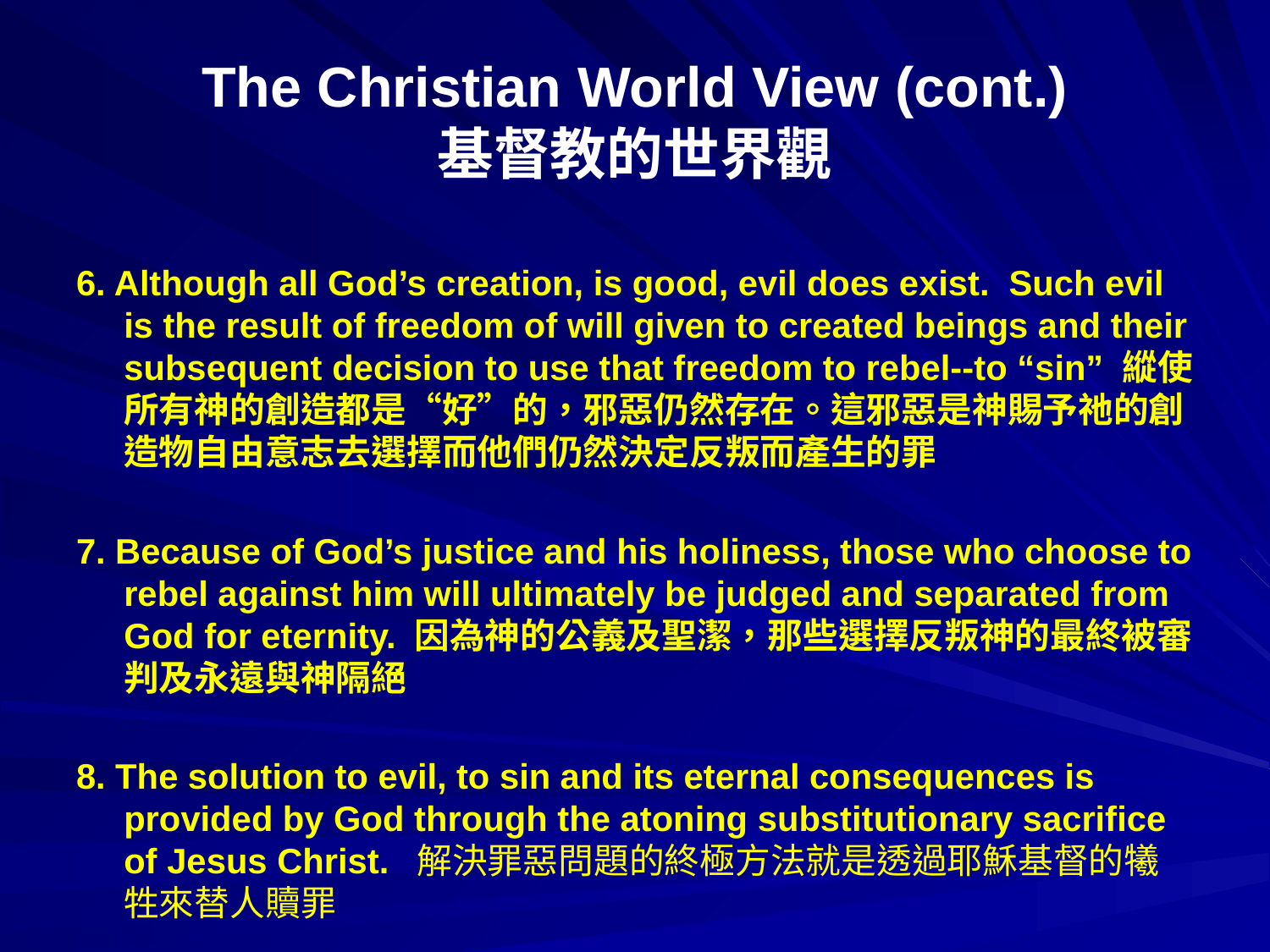

# The Christian World View (cont.) 基督教的世界觀
6. Although all God’s creation, is good, evil does exist.  Such evil is the result of freedom of will given to created beings and their subsequent decision to use that freedom to rebel--to “sin” 縱使所有神的創造都是“好”的，邪惡仍然存在。這邪惡是神賜予祂的創造物自由意志去選擇而他們仍然決定反叛而產生的罪

7. Because of God’s justice and his holiness, those who choose to rebel against him will ultimately be judged and separated from God for eternity. 因為神的公義及聖潔，那些選擇反叛神的最終被審判及永遠與神隔絕

8. The solution to evil, to sin and its eternal consequences is provided by God through the atoning substitutionary sacrifice of Jesus Christ.  解決罪惡問題的終極方法就是透過耶穌基督的犧牲來替人贖罪